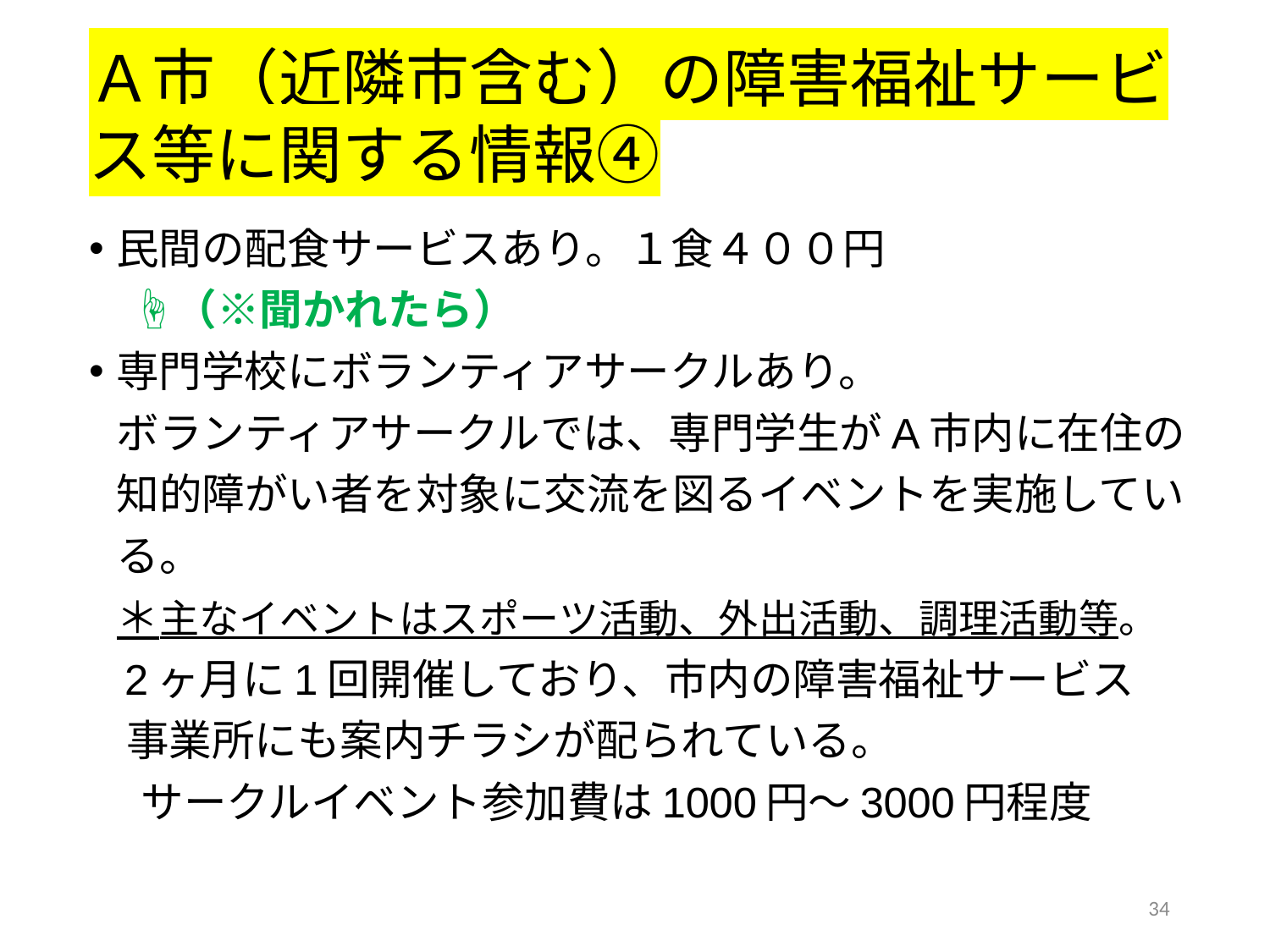

Ａ市（近隣市含む）の障害福祉サービス等に関する情報④
民間の配食サービスあり。１食４００円
　☝（※聞かれたら）
専門学校にボランティアサークルあり。
  ボランティアサークルでは、専門学生がA市内に在住の
  知的障がい者を対象に交流を図るイベントを実施してい
  る。
  ＊主なイベントはスポーツ活動、外出活動、調理活動等。
   2ヶ月に1回開催しており、市内の障害福祉サービス
   事業所にも案内チラシが配られている。
　 サークルイベント参加費は1000円～3000円程度

34